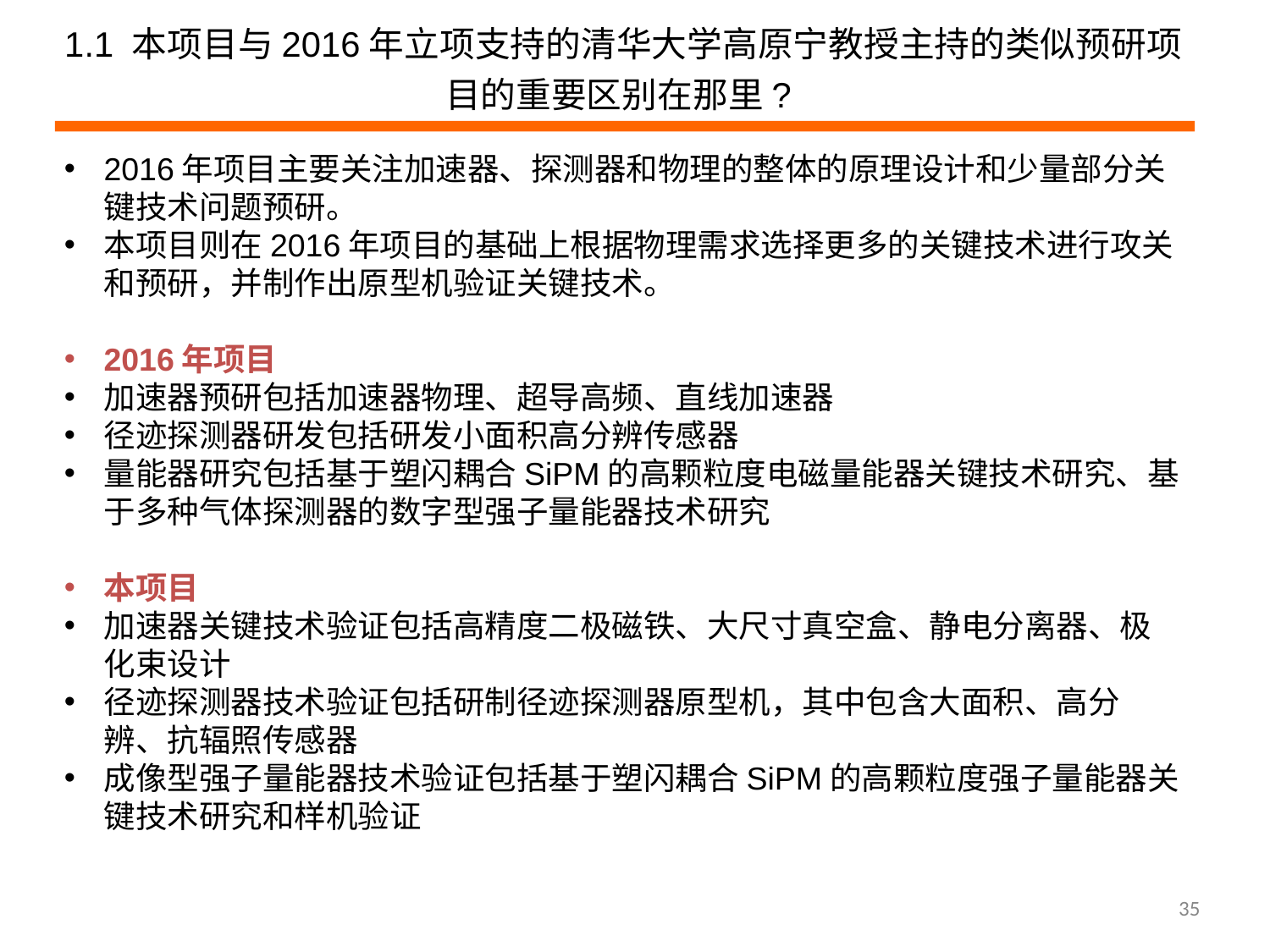

1.1 本项目与2016年立项支持的清华大学高原宁教授主持的类似预研项目的重要区别在那里?

2016年项目主要关注加速器、探测器和物理的整体的原理设计和少量部分关键技术问题预研。
本项目则在2016年项目的基础上根据物理需求选择更多的关键技术进行攻关和预研，并制作出原型机验证关键技术。

2016年项目
加速器预研包括加速器物理、超导高频、直线加速器
径迹探测器研发包括研发小面积高分辨传感器
量能器研究包括基于塑闪耦合SiPM的高颗粒度电磁量能器关键技术研究、基于多种气体探测器的数字型强子量能器技术研究

本项目
加速器关键技术验证包括高精度二极磁铁、大尺寸真空盒、静电分离器、极化束设计
径迹探测器技术验证包括研制径迹探测器原型机，其中包含大面积、高分辨、抗辐照传感器
成像型强子量能器技术验证包括基于塑闪耦合SiPM的高颗粒度强子量能器关键技术研究和样机验证
35